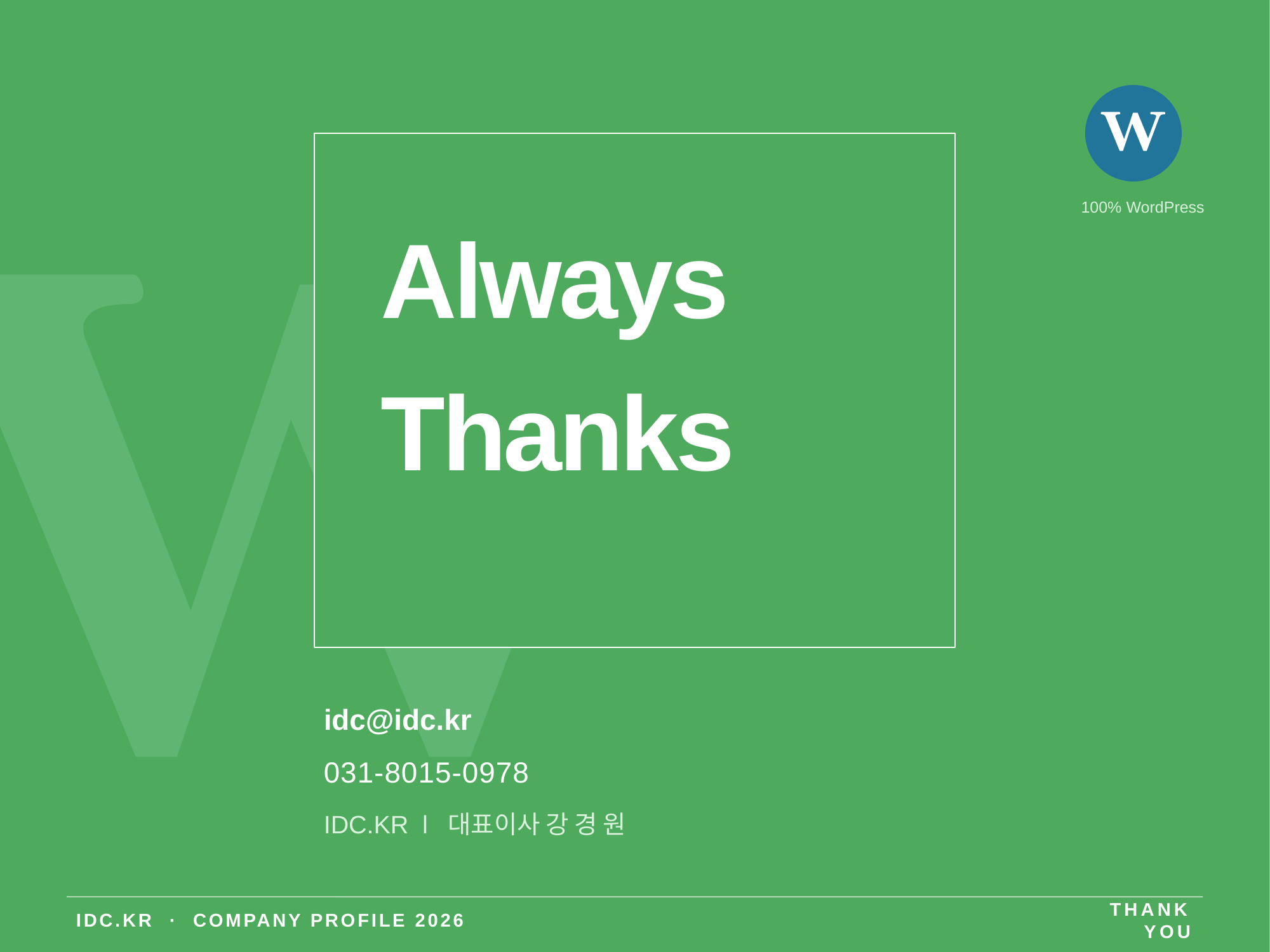

W

W

100% WordPress
Always
Thanks
idc@idc.kr
031-8015-0978
IDC.KR  l  대표이사 강 경 원

IDC.KR  ·  COMPANY PROFILE 2026
THANK YOU